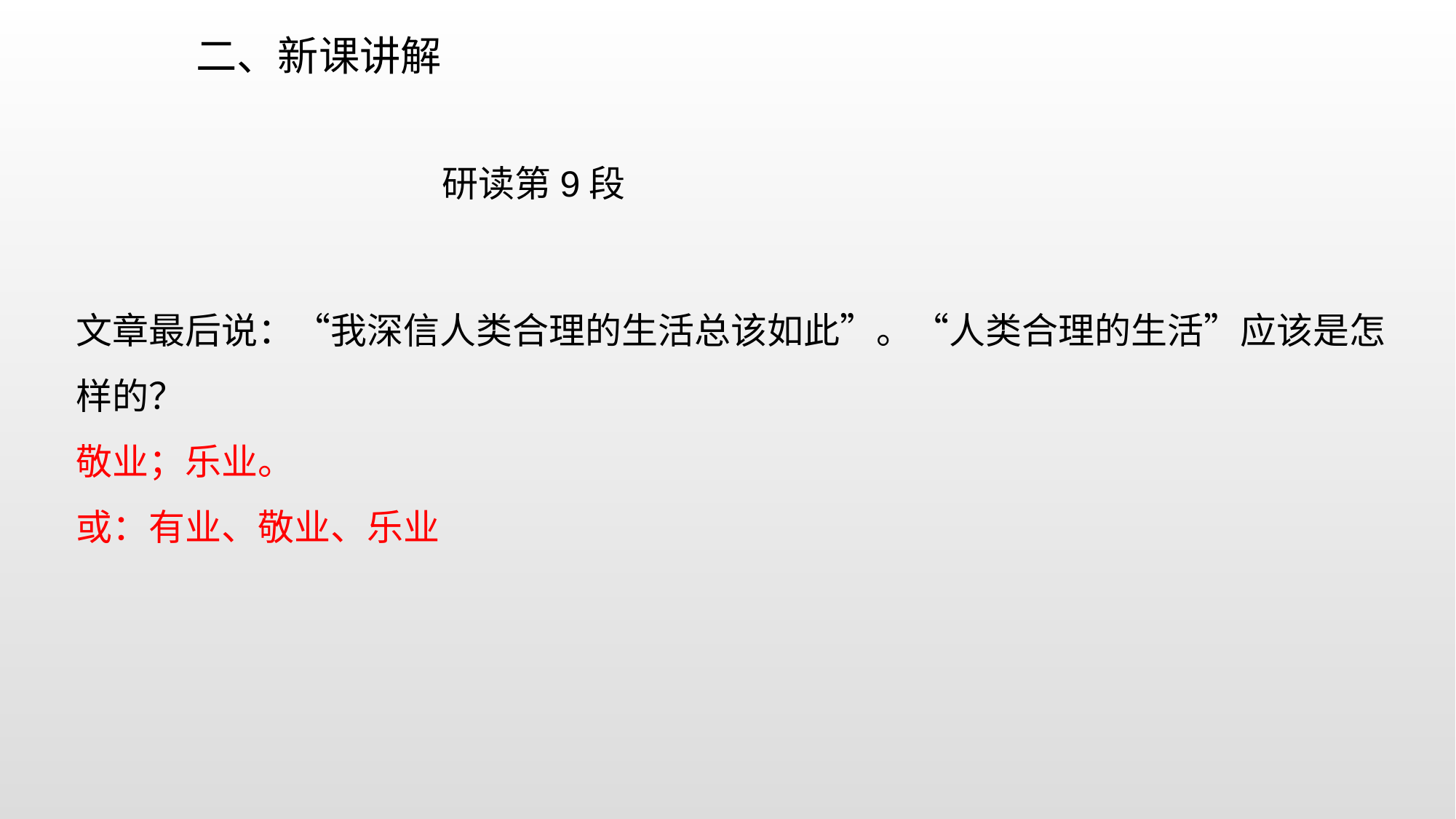

二、新课讲解

研读第9段
文章最后说：“我深信人类合理的生活总该如此”。“人类合理的生活”应该是怎样的？
敬业；乐业。
或：有业、敬业、乐业